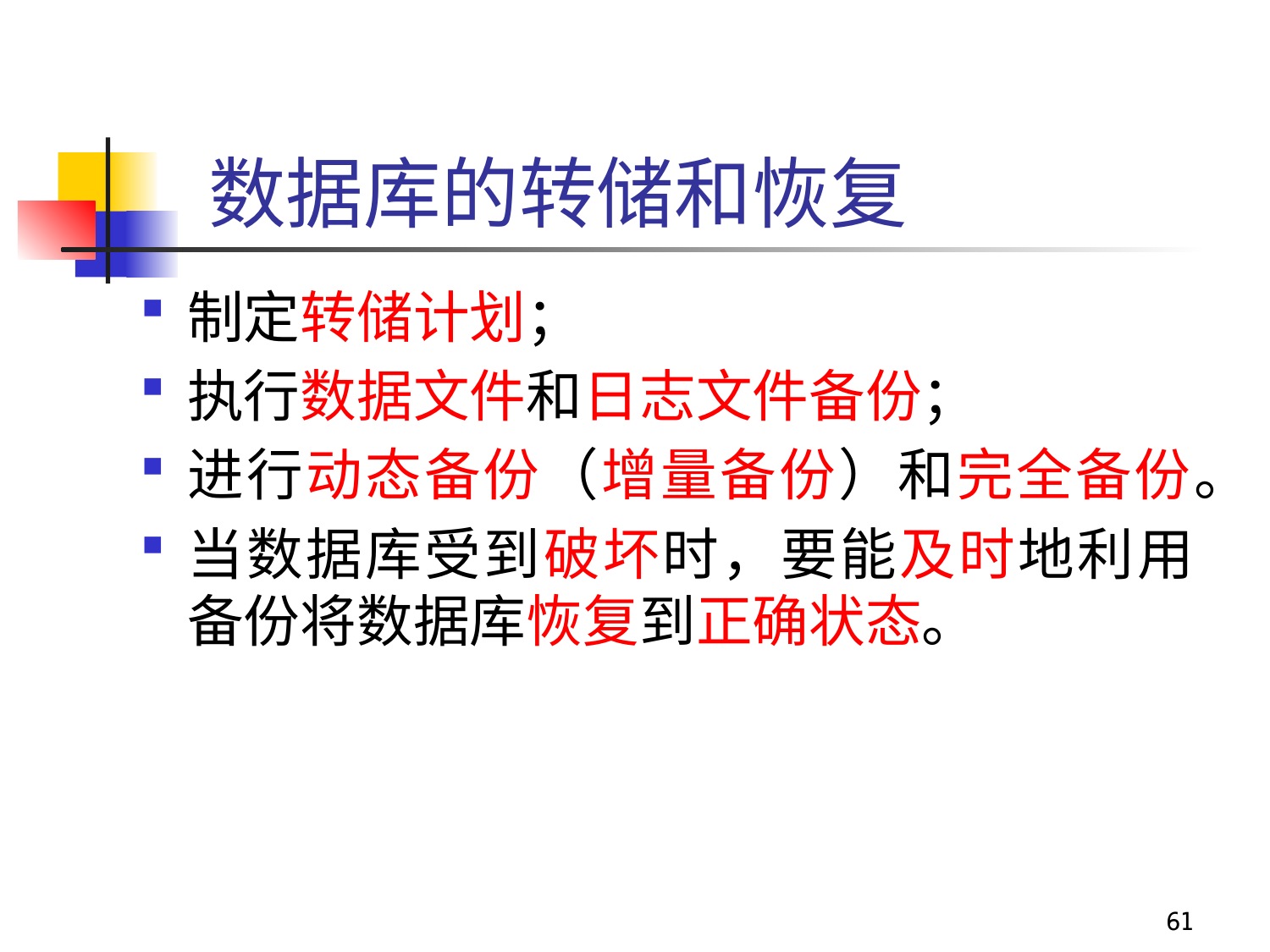

# 数据库的转储和恢复
制定转储计划；
执行数据文件和日志文件备份；
进行动态备份（增量备份）和完全备份。
当数据库受到破坏时，要能及时地利用备份将数据库恢复到正确状态。

61